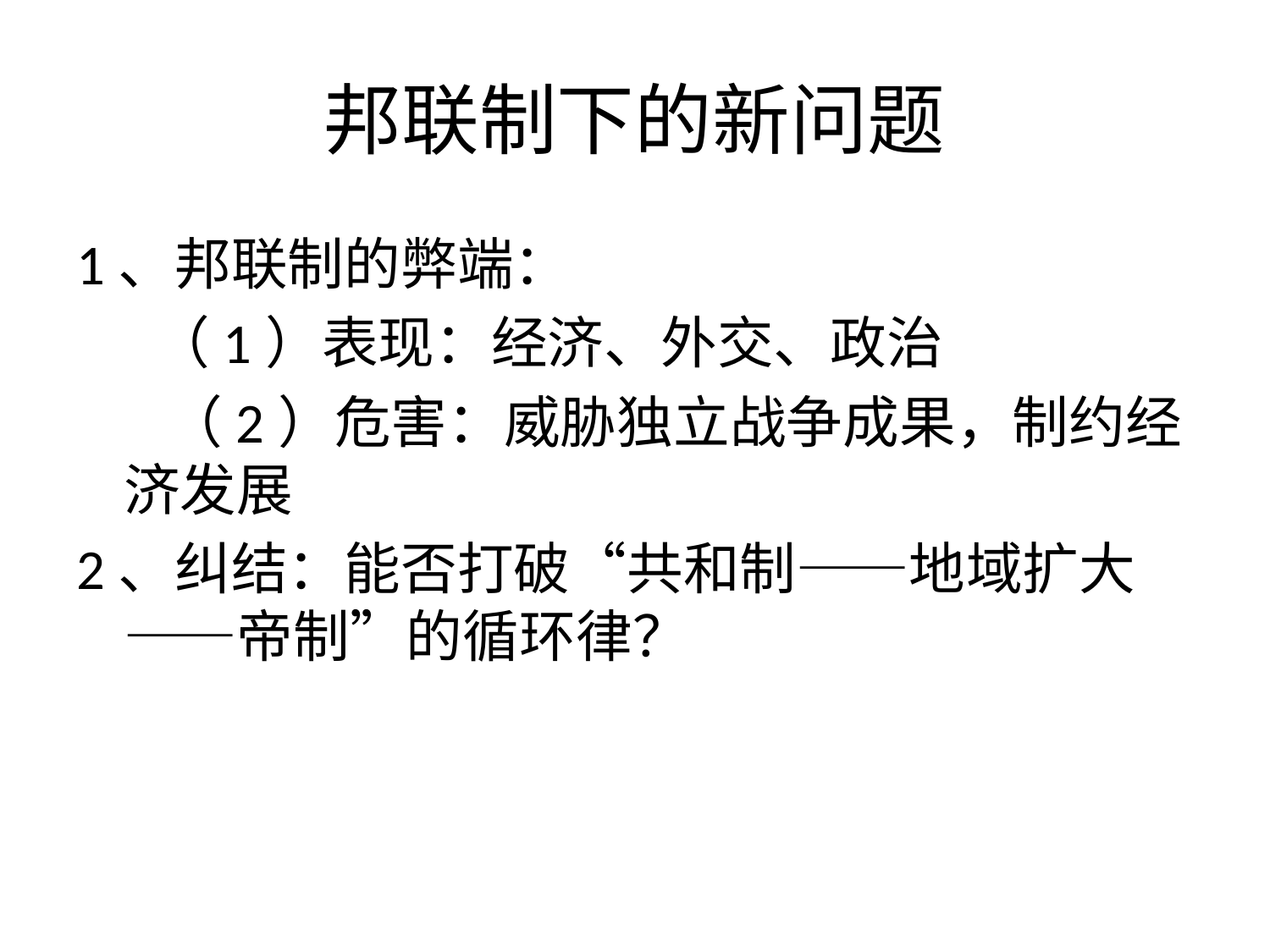

# 邦联制下的新问题
1、邦联制的弊端：
     （1）表现：经济、外交、政治
      （2）危害：威胁独立战争成果，制约经济发展
2、纠结：能否打破“共和制——地域扩大——帝制”的循环律？